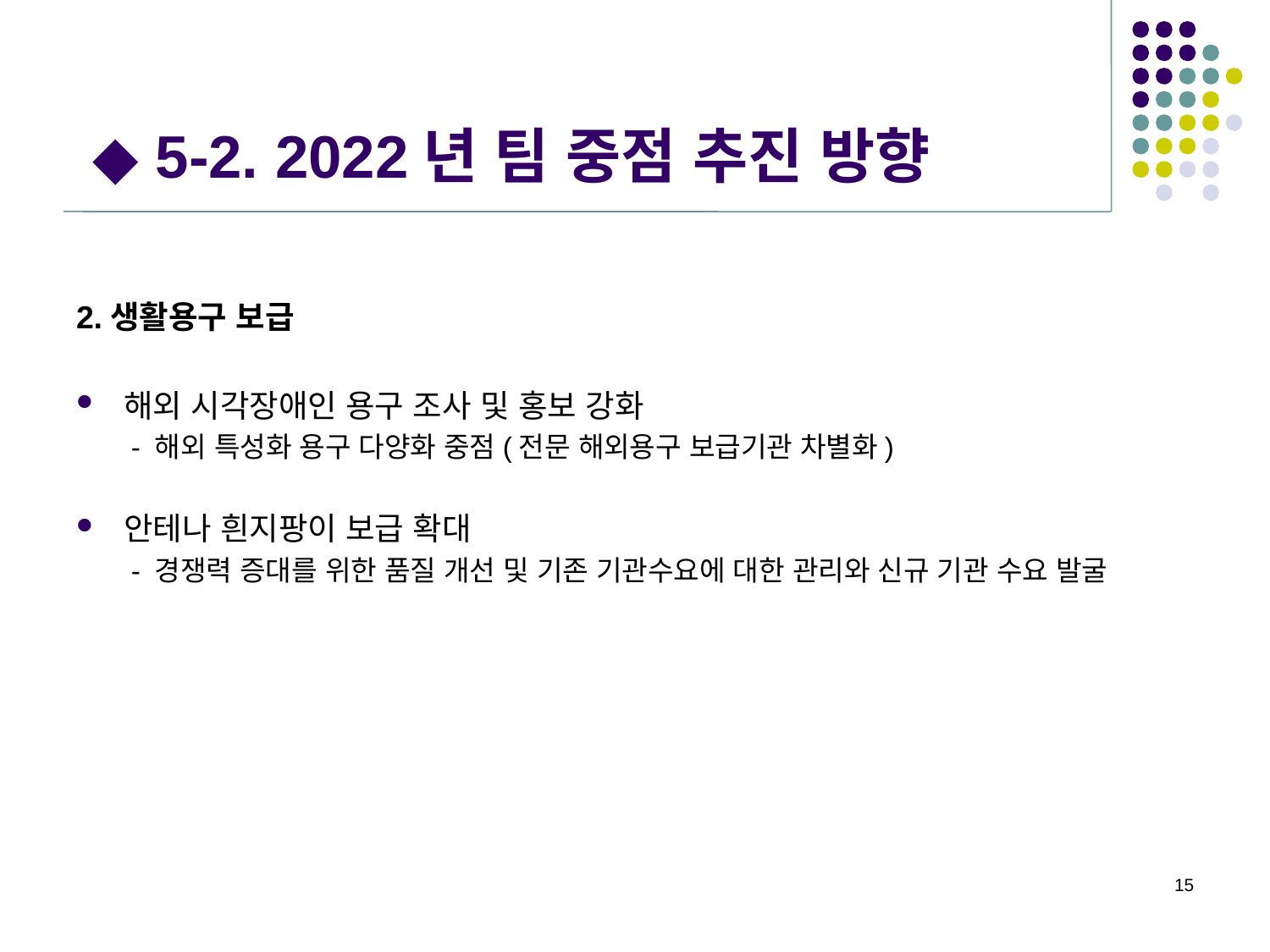

# ◆ 5-2. 2022년 팀 중점 추진 방향

2.생활용구 보급

해외 시각장애인 용구 조사 및 홍보 강화
       - 해외 특성화 용구 다양화 중점(전문 해외용구 보급기관 차별화)

안테나 흰지팡이 보급 확대
       - 경쟁력 증대를 위한 품질 개선 및 기존 기관수요에 대한 관리와 신규 기관 수요 발굴

15